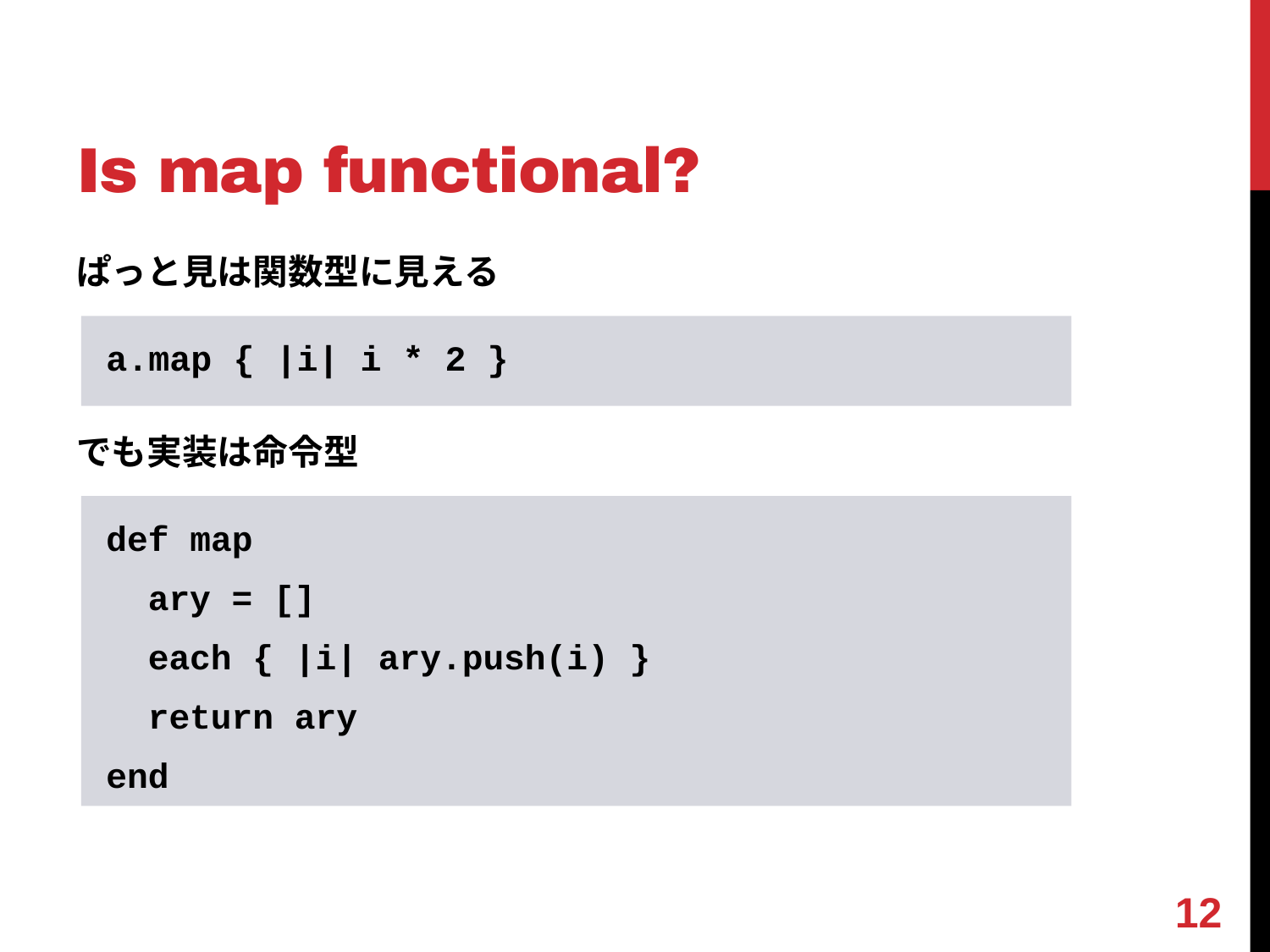

# Is map functional?
ぱっと見は関数型に見える

でも実装は命令型
a.map { |i| i * 2 }

def map
  ary = []
  each { |i| ary.push(i) }
  return ary
end
12